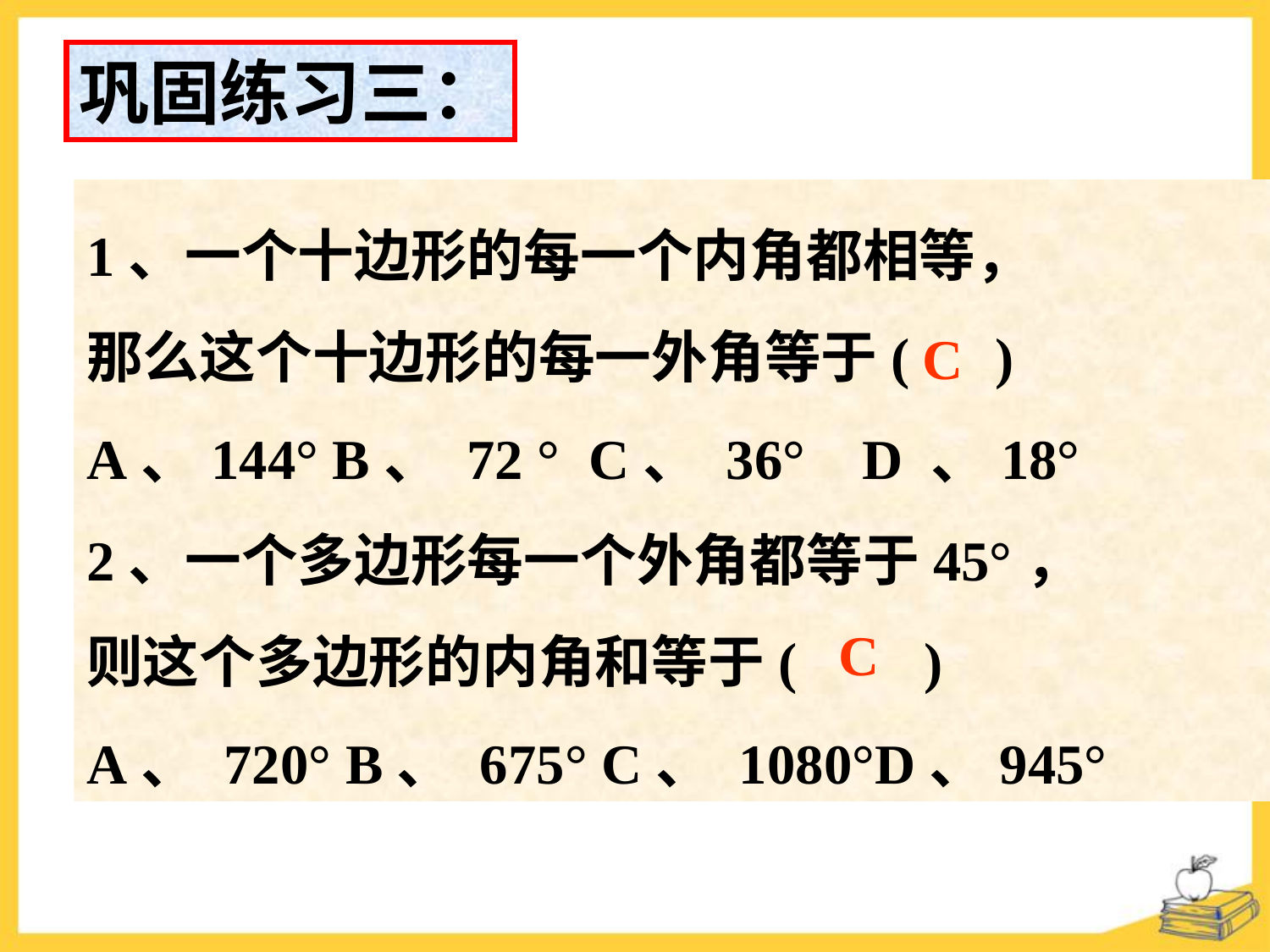

巩固练习三：
1、一个十边形的每一个内角都相等，
那么这个十边形的每一外角等于(      )
A、144° B、 72 °  C、 36°    D 、18°
2、一个多边形每一个外角都等于45°，
则这个多边形的内角和等于(         )
A、 720° B、 675° C、 1080°D、945°
C
C